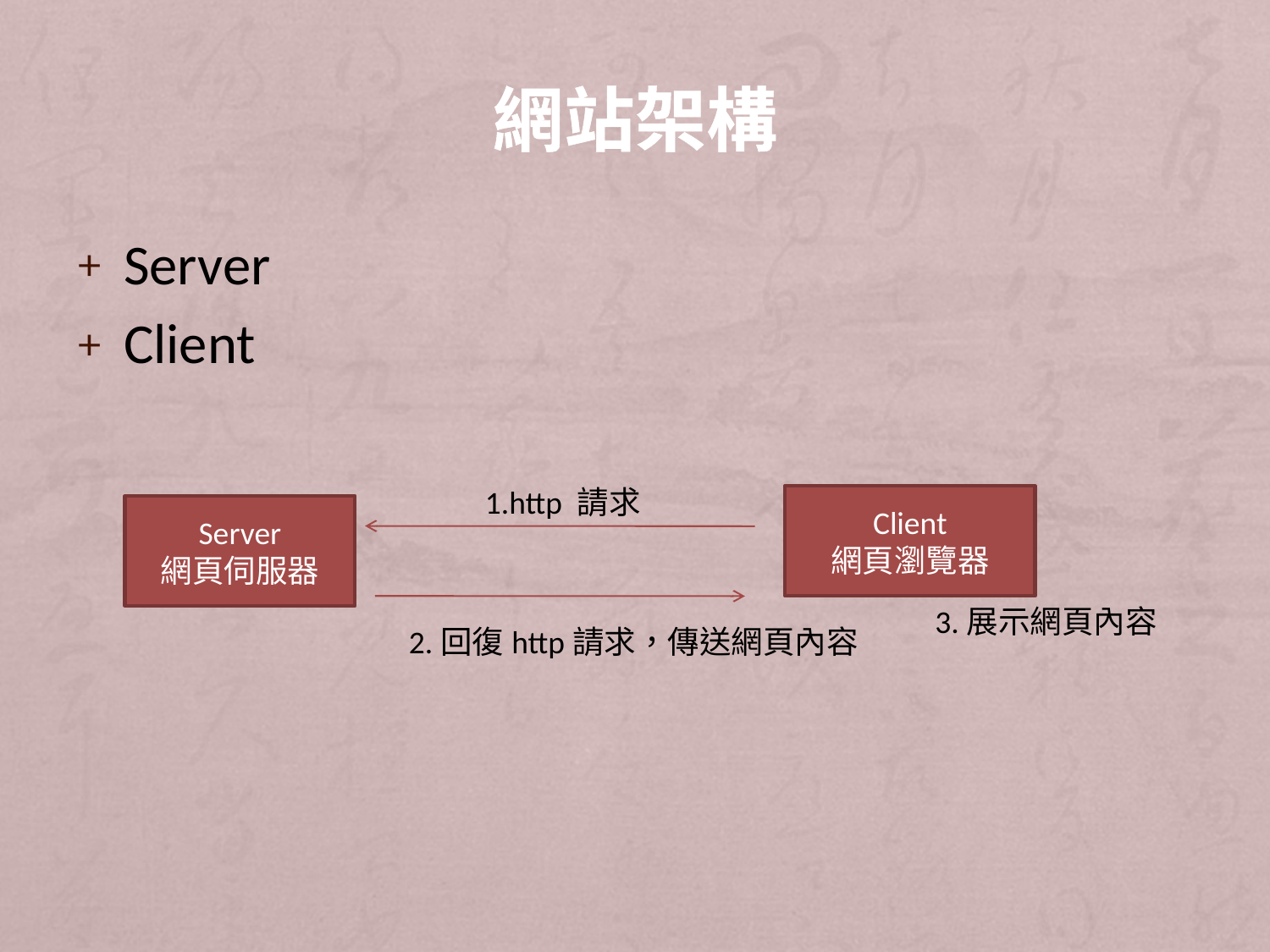

# 網站架構
Server
Client
1.http 請求
Client
網頁瀏覽器
Server
網頁伺服器
3.展示網頁內容
2.回復http請求，傳送網頁內容